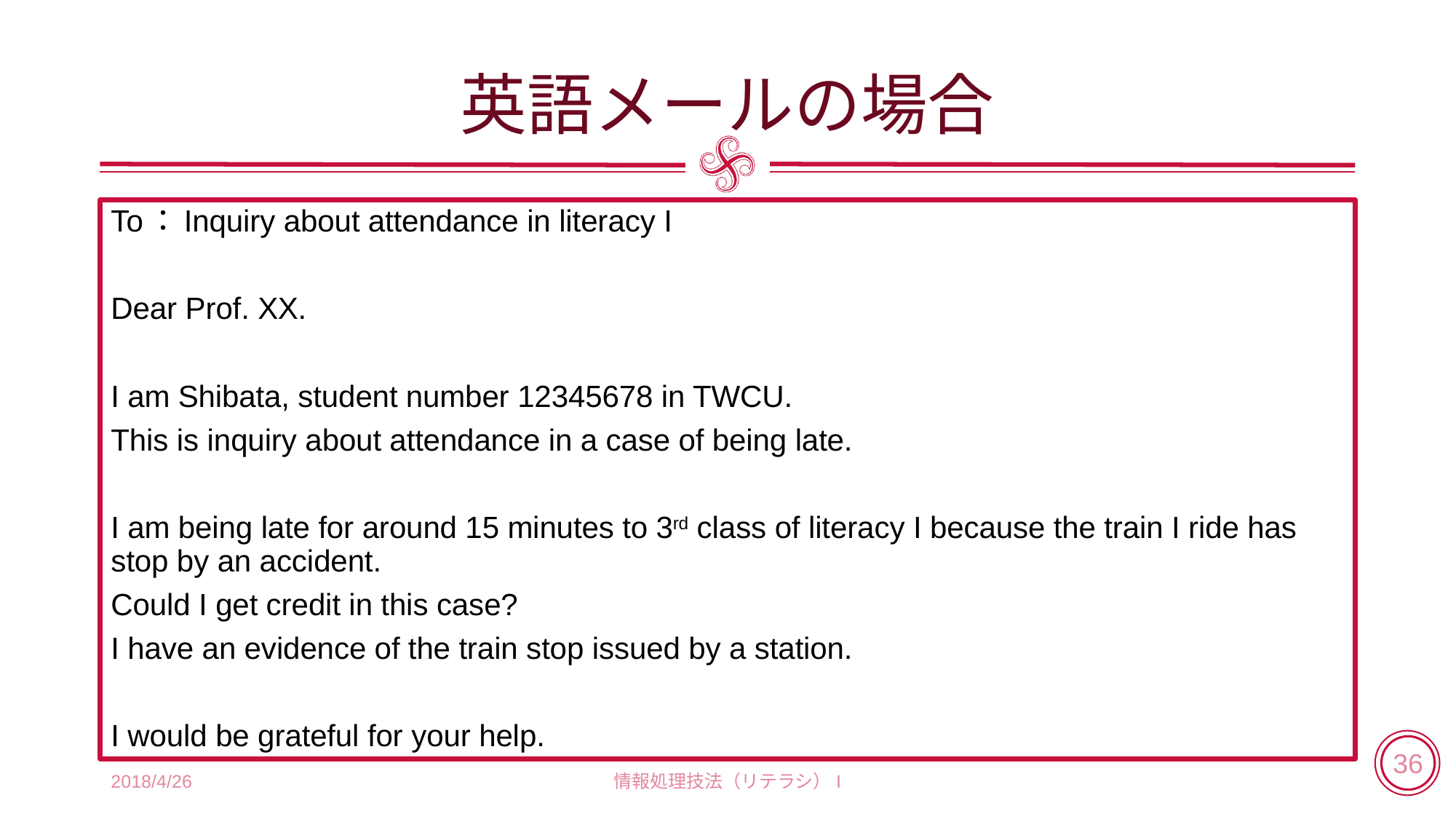

# 英語メールの場合
To：Inquiry about attendance in literacy I

Dear Prof. XX.

I am Shibata, student number 12345678 in TWCU.
This is inquiry about attendance in a case of being late.

I am being late for around 15 minutes to 3rd class of literacy I because the train I ride has stop by an accident.
Could I get credit in this case?
I have an evidence of the train stop issued by a station.

I would be grateful for your help.
2018/4/26
情報処理技法（リテラシ）I